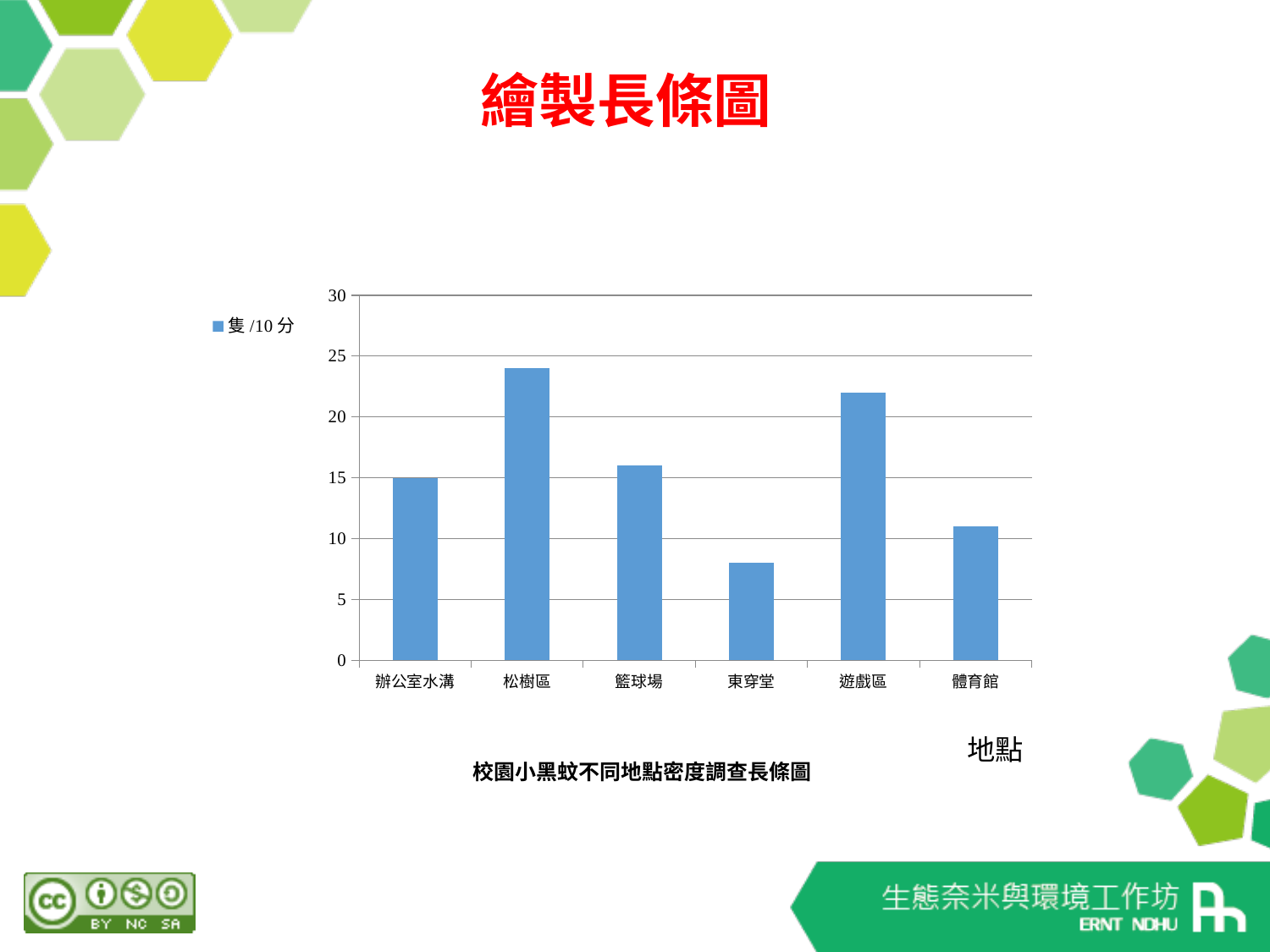

# 繪製長條圖

### Chart: 校園小黑蚊不同地點密度調查長條圖

| Category | 隻/10分 |
|---|---|
| 辦公室水溝 | 15.0 |
| 松樹區 | 24.0 |
| 籃球場 | 16.0 |
| 東穿堂 | 8.0 |
| 遊戲區 | 22.0 |
| 體育館 | 11.0 |
地點